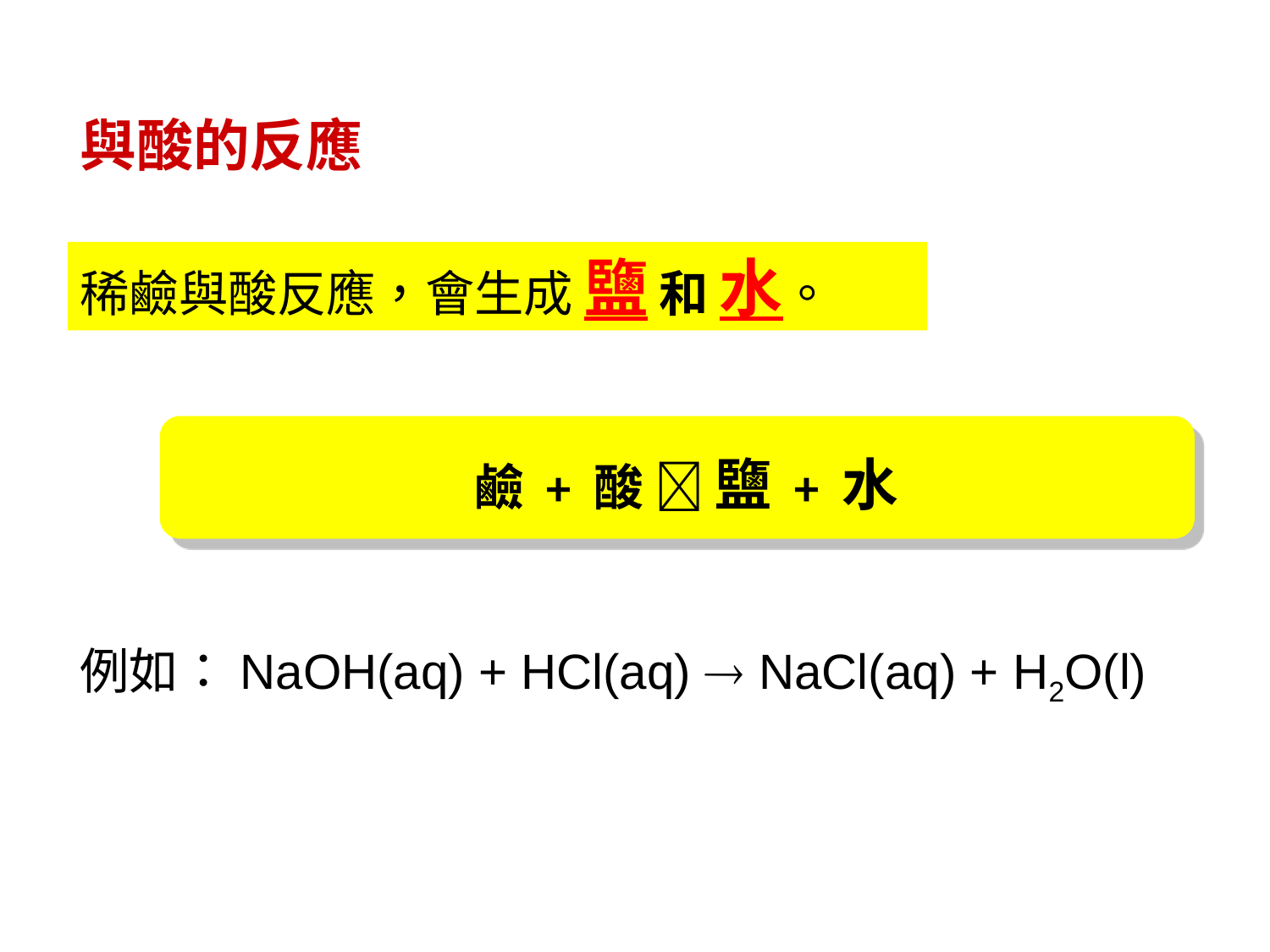

與酸的反應
稀鹼與酸反應，會生成 鹽 和 水。

鹼 + 酸 → 鹽 + 水
例如：NaOH(aq) + HCl(aq) → NaCl(aq) + H2O(l)